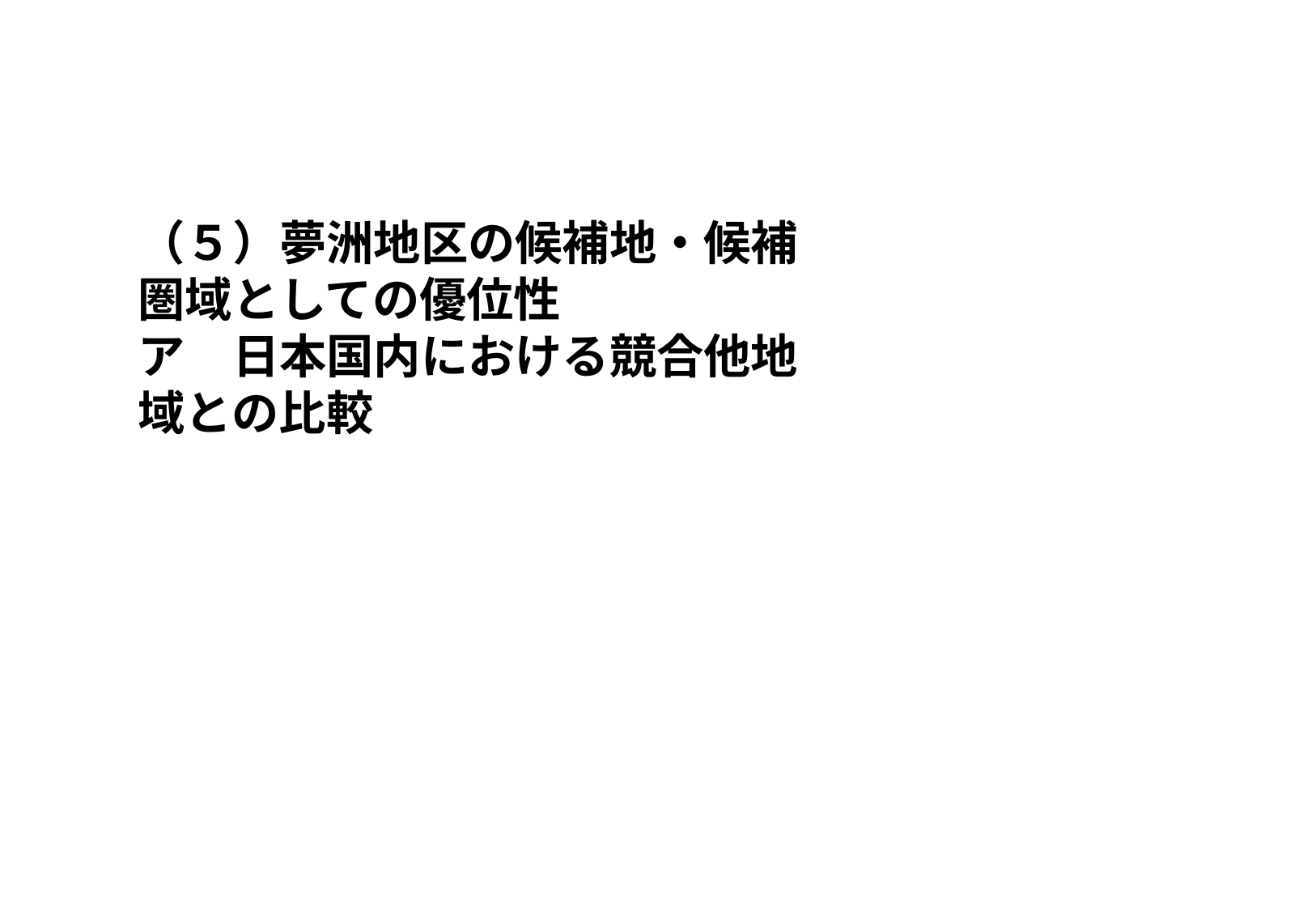

（５）夢洲地区の候補地・候補圏域としての優位性
ア　日本国内における競合他地域との比較
140